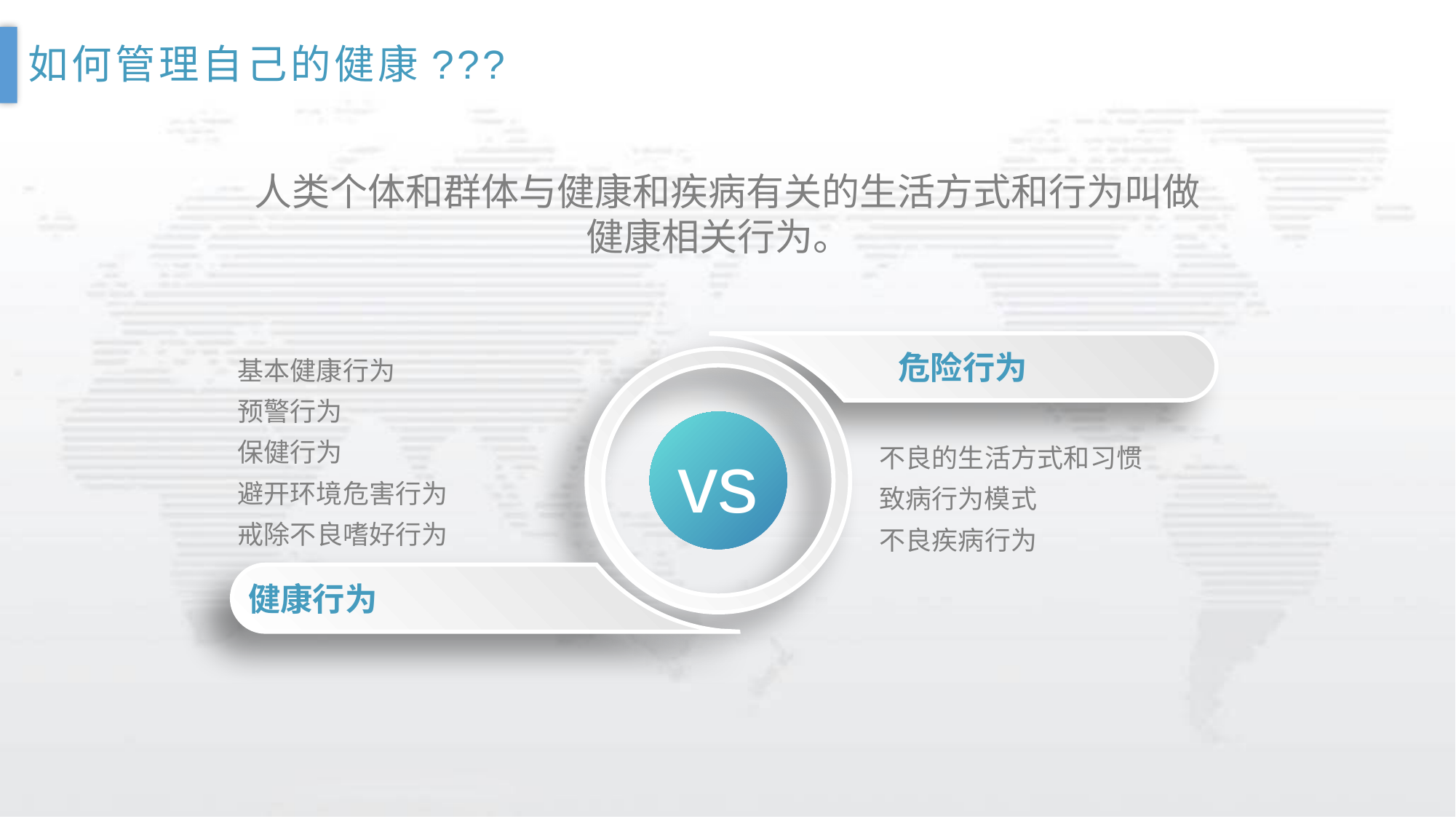

如何管理自己的健康???
 人类个体和群体与健康和疾病有关的生活方式和行为叫做健康相关行为。
危险行为
基本健康行为
预警行为
保健行为
避开环境危害行为
戒除不良嗜好行为

vs
不良的生活方式和习惯
致病行为模式
不良疾病行为
健康行为